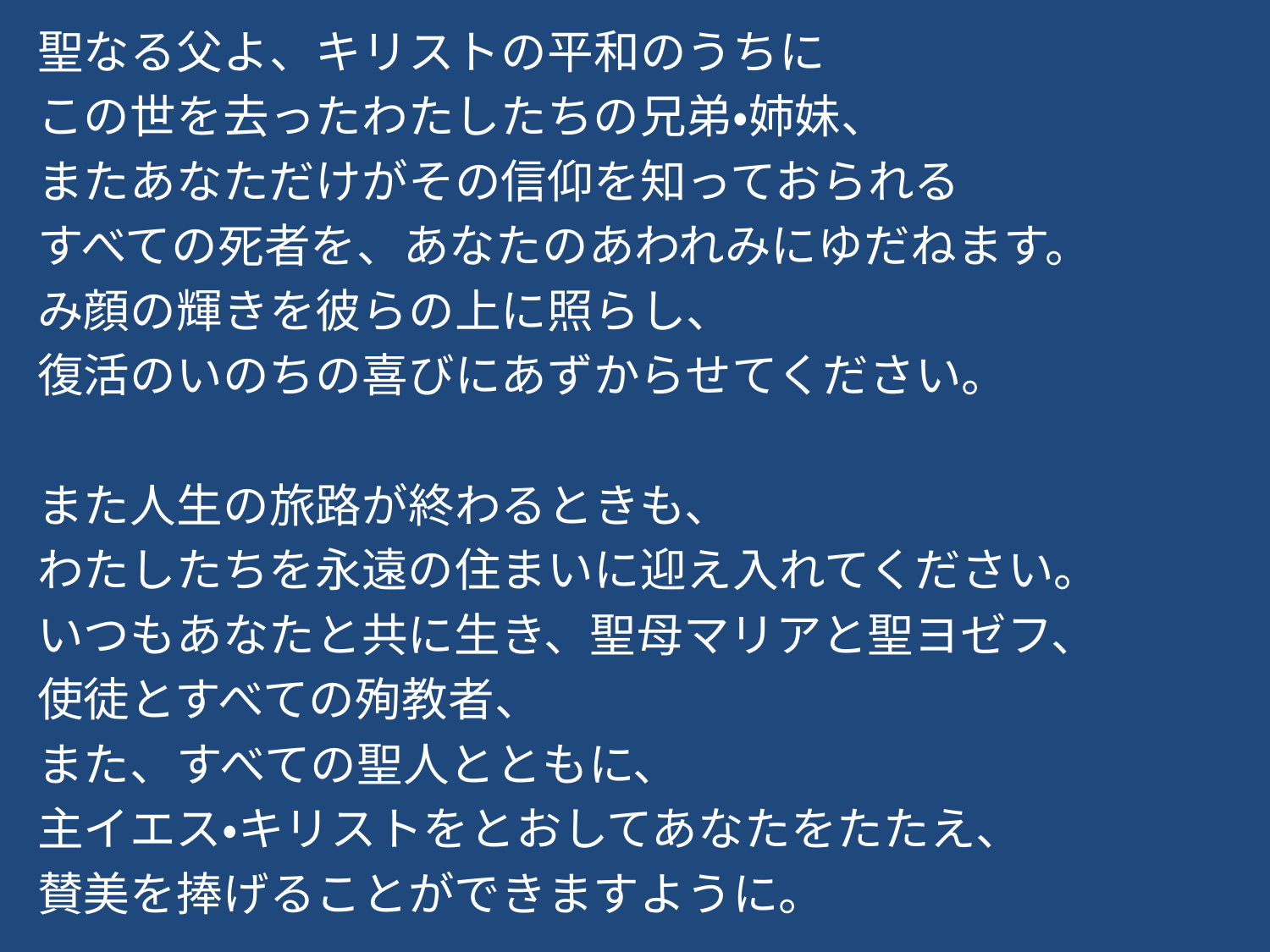

聖なる父よ、キリストの平和のうちに
この世を去ったわたしたちの兄弟・姉妹、
またあなただけがその信仰を知っておられる
すべての死者を、あなたのあわれみにゆだねます。
み顔の輝きを彼らの上に照らし、
復活のいのちの喜びにあずからせてください。

また人生の旅路が終わるときも、
わたしたちを永遠の住まいに迎え入れてください。
いつもあなたと共に生き、聖母マリアと聖ヨゼフ、
使徒とすべての殉教者、
また、すべての聖人とともに、
主イエス・キリストをとおしてあなたをたたえ、
賛美を捧げることができますように。

#